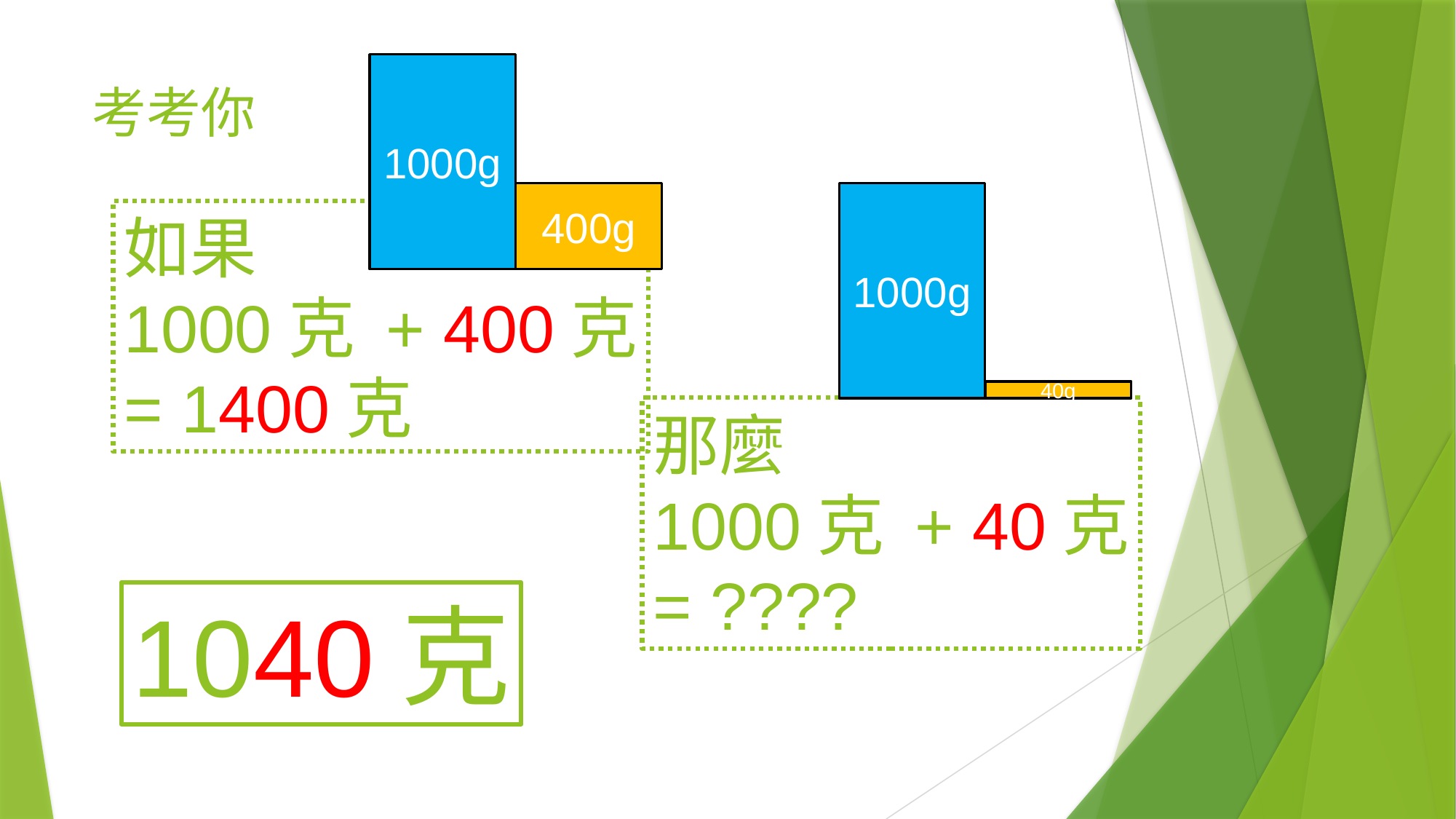

1000g
# 考考你
400g
1000g
如果
1000克 + 400克
= 1400克
40g
那麼
1000克 + 40克
= ????
1040克